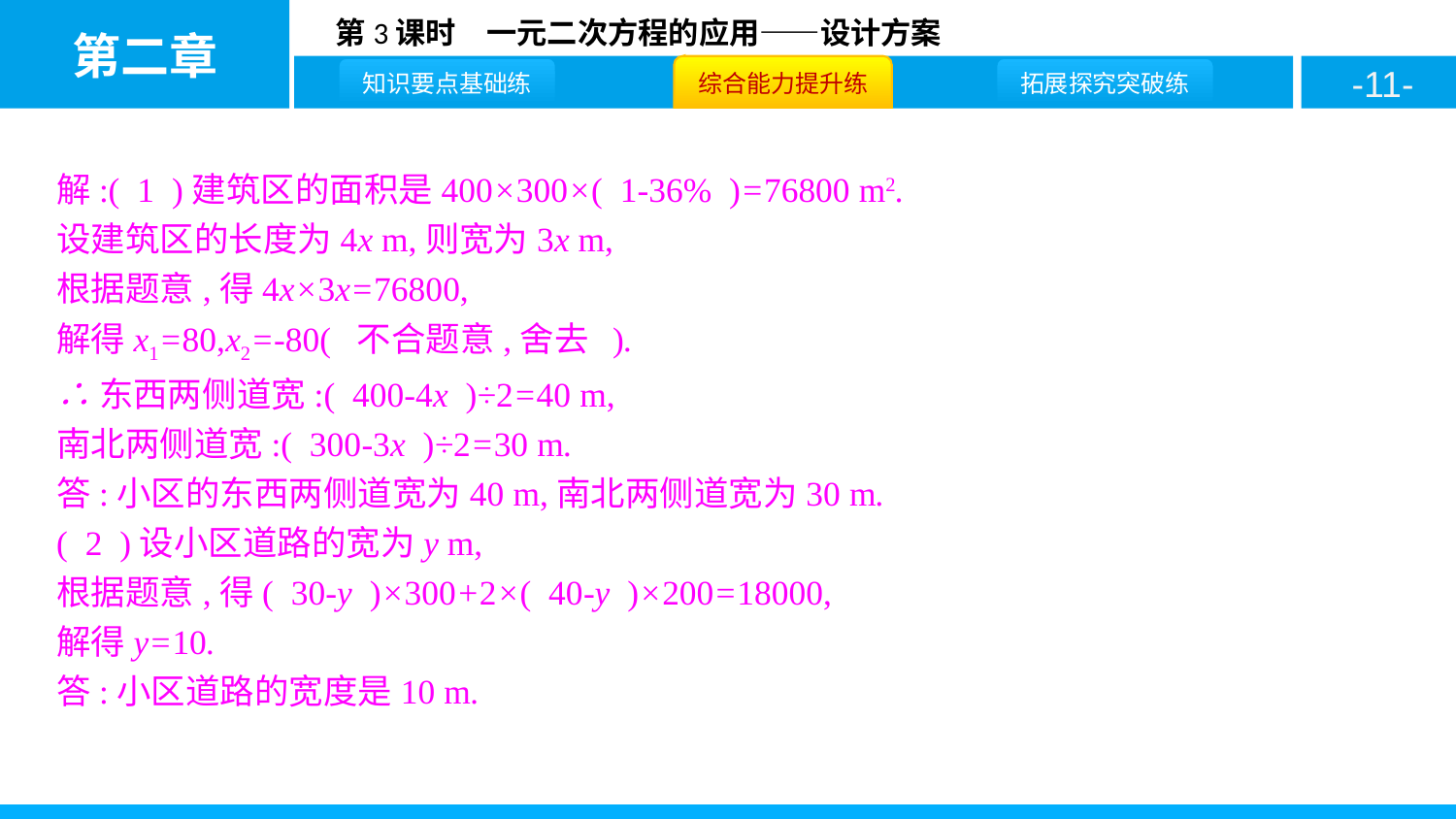

解:(  1  )建筑区的面积是400×300×(  1-36%  )=76800 m2.
设建筑区的长度为4x m,则宽为3x m,
根据题意,得4x×3x=76800,
解得x1=80,x2=-80(  不合题意,舍去  ).
∴东西两侧道宽:(  400-4x  )÷2=40 m,
南北两侧道宽:(  300-3x  )÷2=30 m.
答:小区的东西两侧道宽为40 m,南北两侧道宽为30 m.
(  2  )设小区道路的宽为y m,
根据题意,得(  30-y  )×300+2×(  40-y  )×200=18000,
解得y=10.
答:小区道路的宽度是10 m.